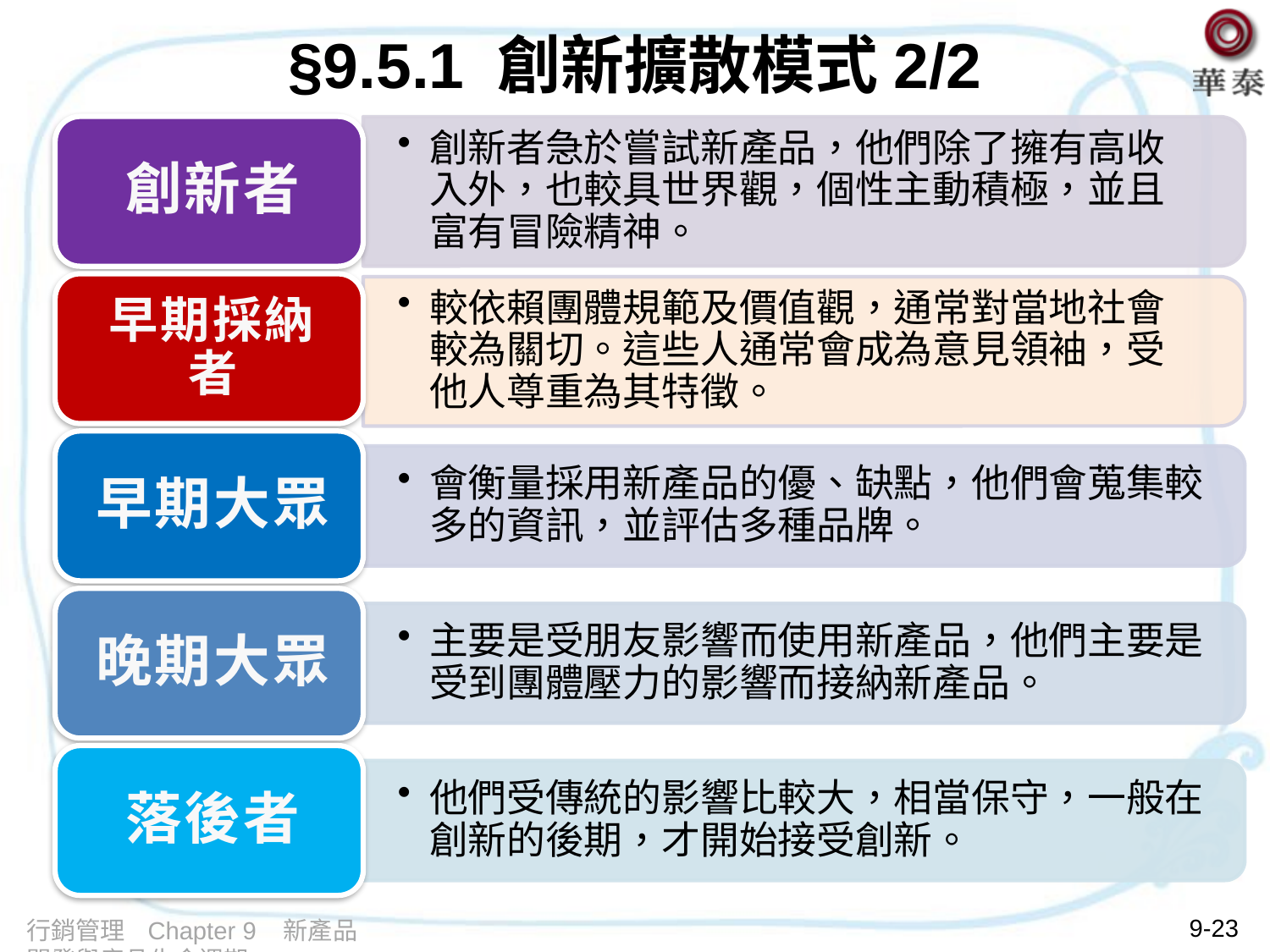

# §9.5.1 創新擴散模式2/2
創新者急於嘗試新產品，他們除了擁有高收入外，也較具世界觀，個性主動積極，並且富有冒險精神。
創新者
較依賴團體規範及價值觀，通常對當地社會較為關切。這些人通常會成為意見領袖，受他人尊重為其特徵。
早期採納者
會衡量採用新產品的優、缺點，他們會蒐集較多的資訊，並評估多種品牌。
早期大眾
主要是受朋友影響而使用新產品，他們主要是受到團體壓力的影響而接納新產品。
晚期大眾
他們受傳統的影響比較大，相當保守，一般在創新的後期，才開始接受創新。
落後者
9-23
行銷管理   Chapter 9   新產品開發與產品生命週期